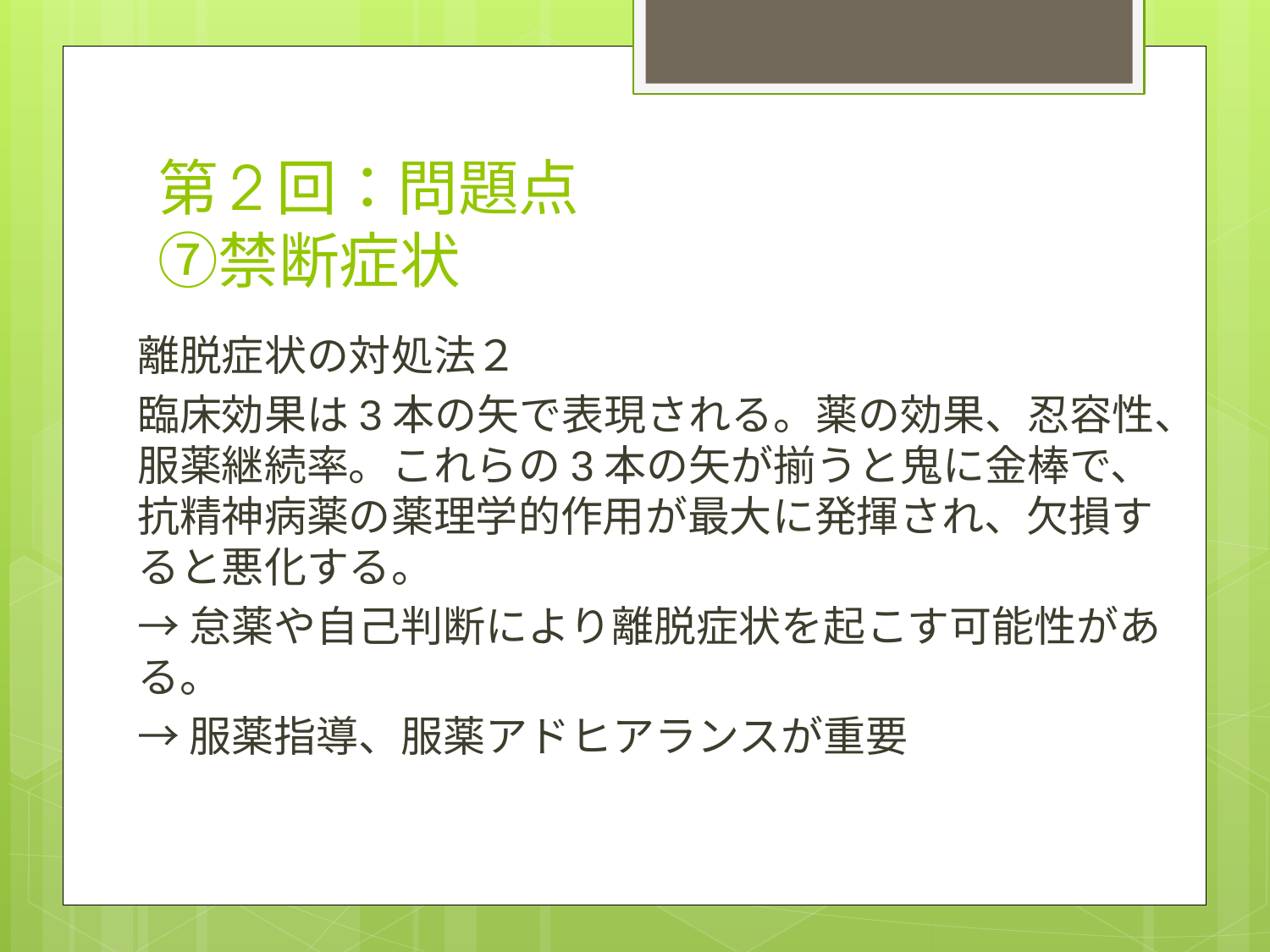

# 第2回：問題点 ⑦禁断症状
離脱症状の対処法２
臨床効果は3本の矢で表現される。薬の効果、忍容性、服薬継続率。これらの3本の矢が揃うと鬼に金棒で、抗精神病薬の薬理学的作用が最大に発揮され、欠損すると悪化する。
→怠薬や自己判断により離脱症状を起こす可能性がある。
→服薬指導、服薬アドヒアランスが重要